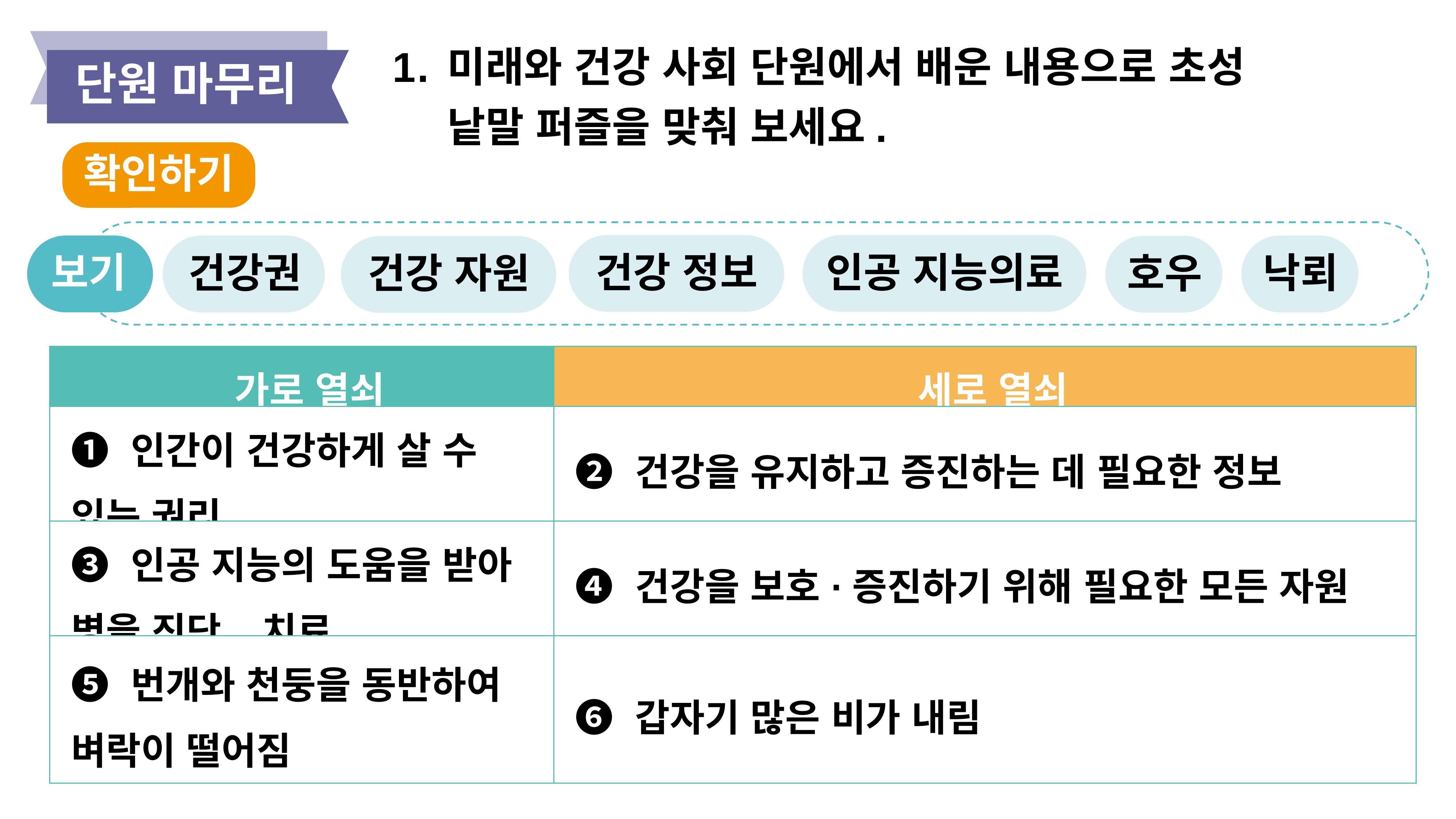

미래와 건강 사회 단원에서 배운 내용으로 초성 낱말 퍼즐을 맞춰 보세요.

단원 마무리

확인하기
인공 지능의료

건강 정보

보기

건강권

낙뢰

호우

건강 자원
| 가로 열쇠 | 세로 열쇠 |
| --- | --- |
| ➊ 인간이 건강하게 살 수 있는 권리 | ➋ 건강을 유지하고 증진하는 데 필요한 정보 |
| ➌ 인공 지능의 도움을 받아 병을 진단, 치료 | ➍ 건강을 보호·증진하기 위해 필요한 모든 자원 |
| ➎ 번개와 천둥을 동반하여 벼락이 떨어짐 | ➏ 갑자기 많은 비가 내림 |